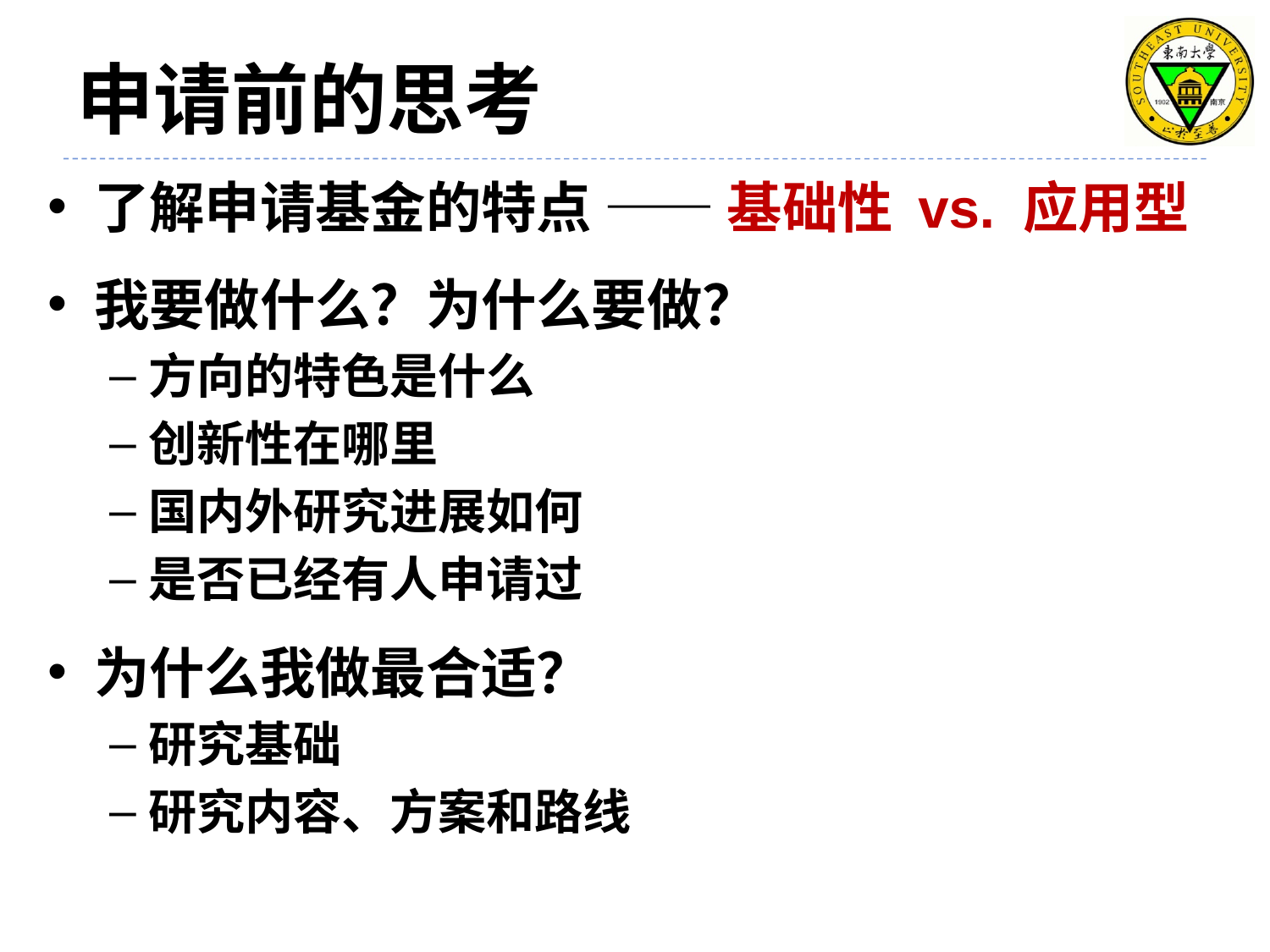

# 申请前的思考
了解申请基金的特点 —— 基础性 vs. 应用型
我要做什么？为什么要做？
方向的特色是什么
创新性在哪里
国内外研究进展如何
是否已经有人申请过
为什么我做最合适？
研究基础
研究内容、方案和路线